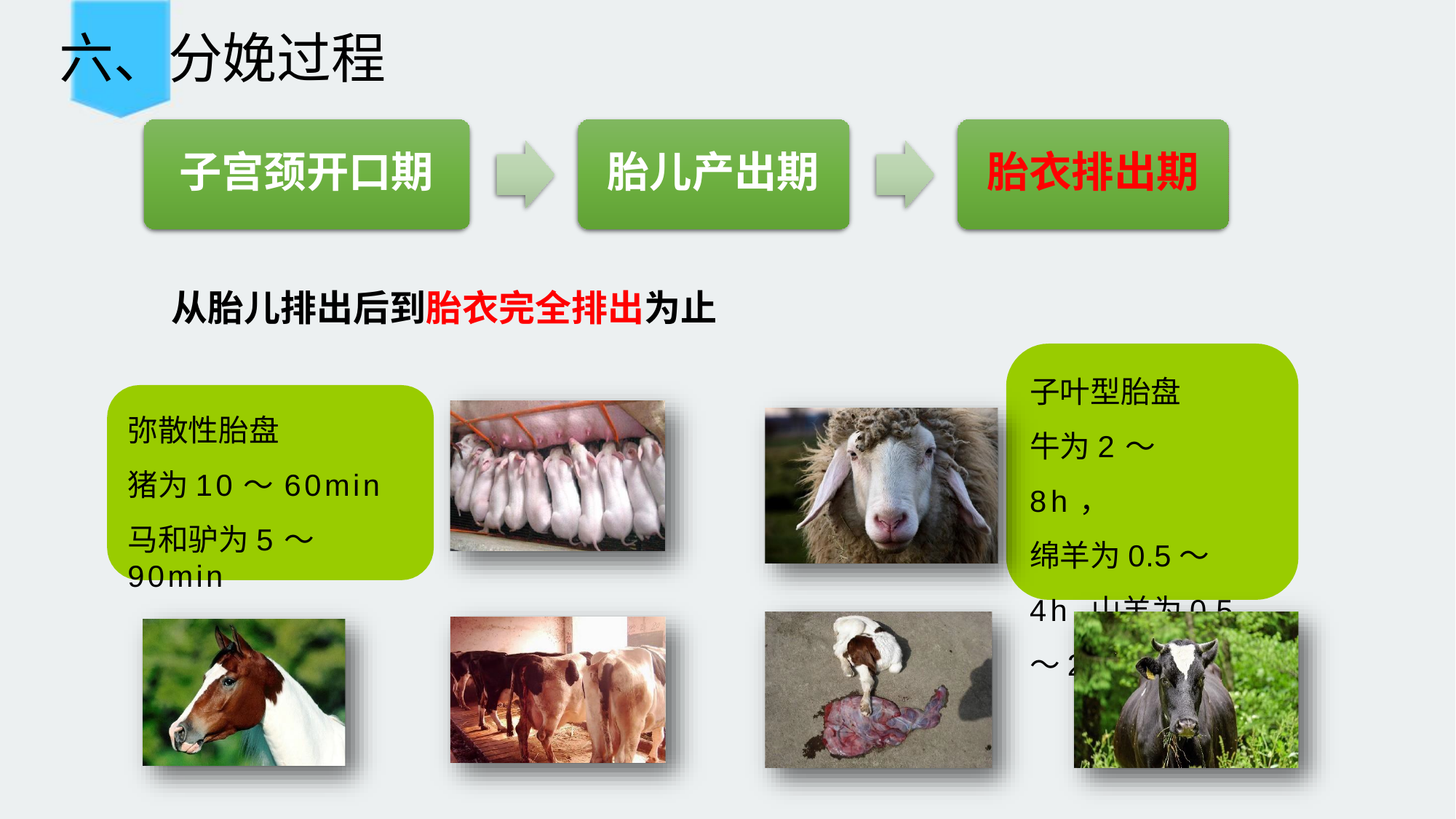

# 六、分娩过程

子宫颈开口期
胎儿产出期
胎衣排出期
从胎儿排出后到胎衣完全排出为止

子叶型胎盘 牛为2～8h，
绵羊为0.5～4h 山羊为0.5～2h

弥散性胎盘
猪为10～60min
马和驴为5～90min